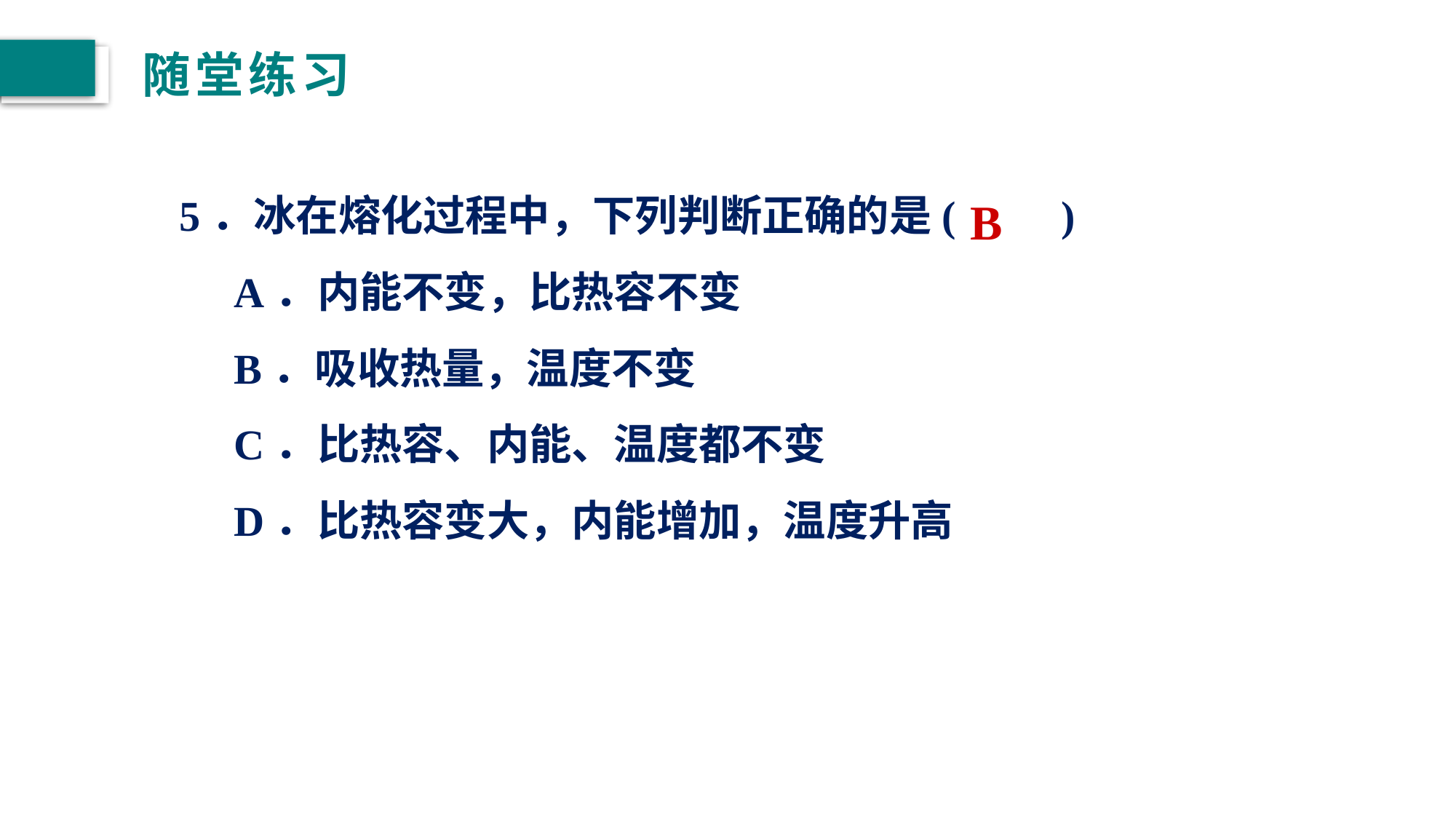

# 随堂练习
5．冰在熔化过程中，下列判断正确的是(　　)
A．内能不变，比热容不变
B．吸收热量，温度不变
C．比热容、内能、温度都不变
D．比热容变大，内能增加，温度升高

B